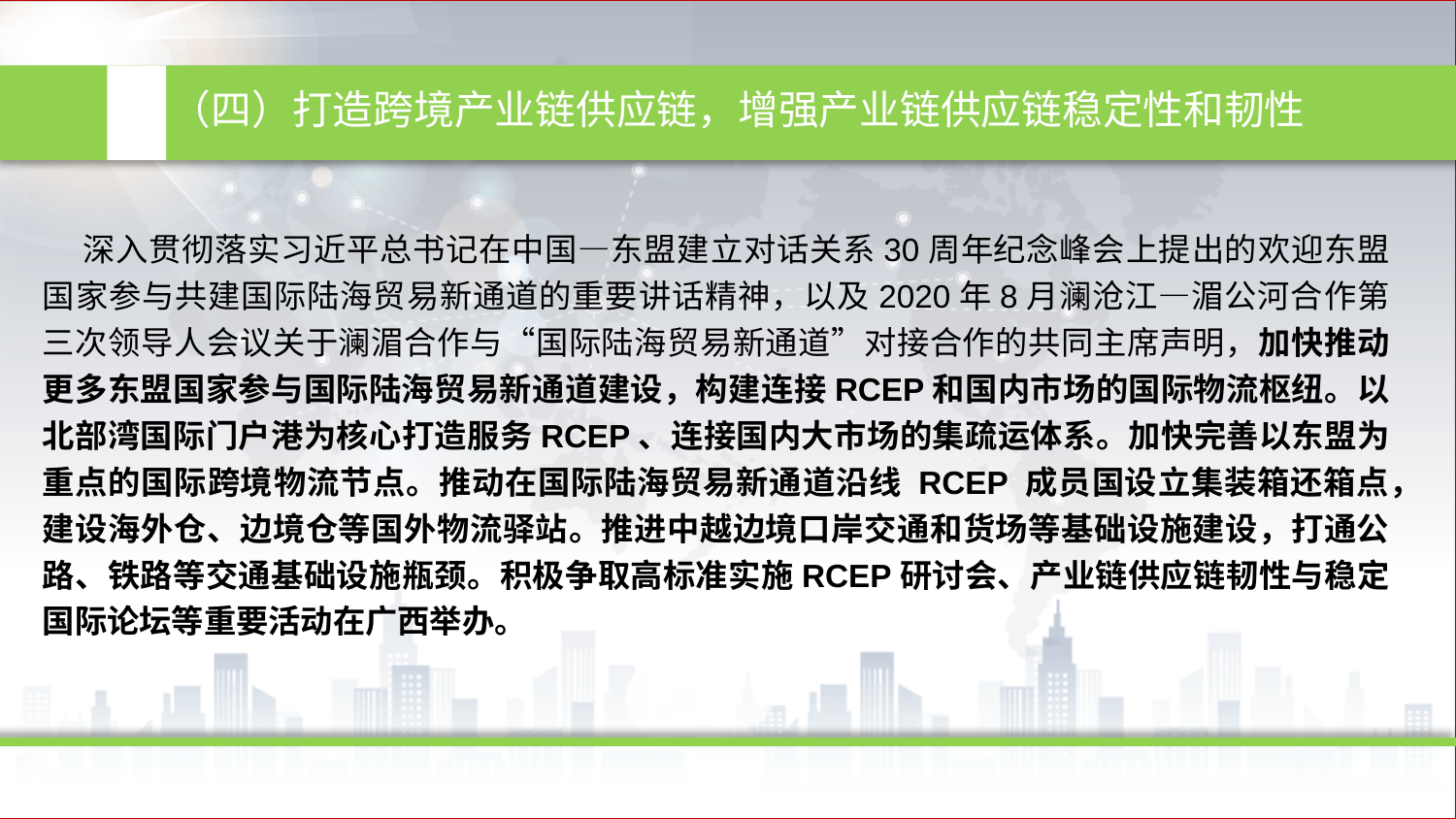

（四）打造跨境产业链供应链，增强产业链供应链稳定性和韧性
    深入贯彻落实习近平总书记在中国—东盟建立对话关系30周年纪念峰会上提出的欢迎东盟国家参与共建国际陆海贸易新通道的重要讲话精神，以及2020年8月澜沧江—湄公河合作第三次领导人会议关于澜湄合作与“国际陆海贸易新通道”对接合作的共同主席声明，加快推动更多东盟国家参与国际陆海贸易新通道建设，构建连接RCEP和国内市场的国际物流枢纽。以北部湾国际门户港为核心打造服务RCEP、连接国内大市场的集疏运体系。加快完善以东盟为重点的国际跨境物流节点。推动在国际陆海贸易新通道沿线 RCEP 成员国设立集装箱还箱点，建设海外仓、边境仓等国外物流驿站。推进中越边境口岸交通和货场等基础设施建设，打通公路、铁路等交通基础设施瓶颈。积极争取高标准实施RCEP研讨会、产业链供应链韧性与稳定国际论坛等重要活动在广西举办。